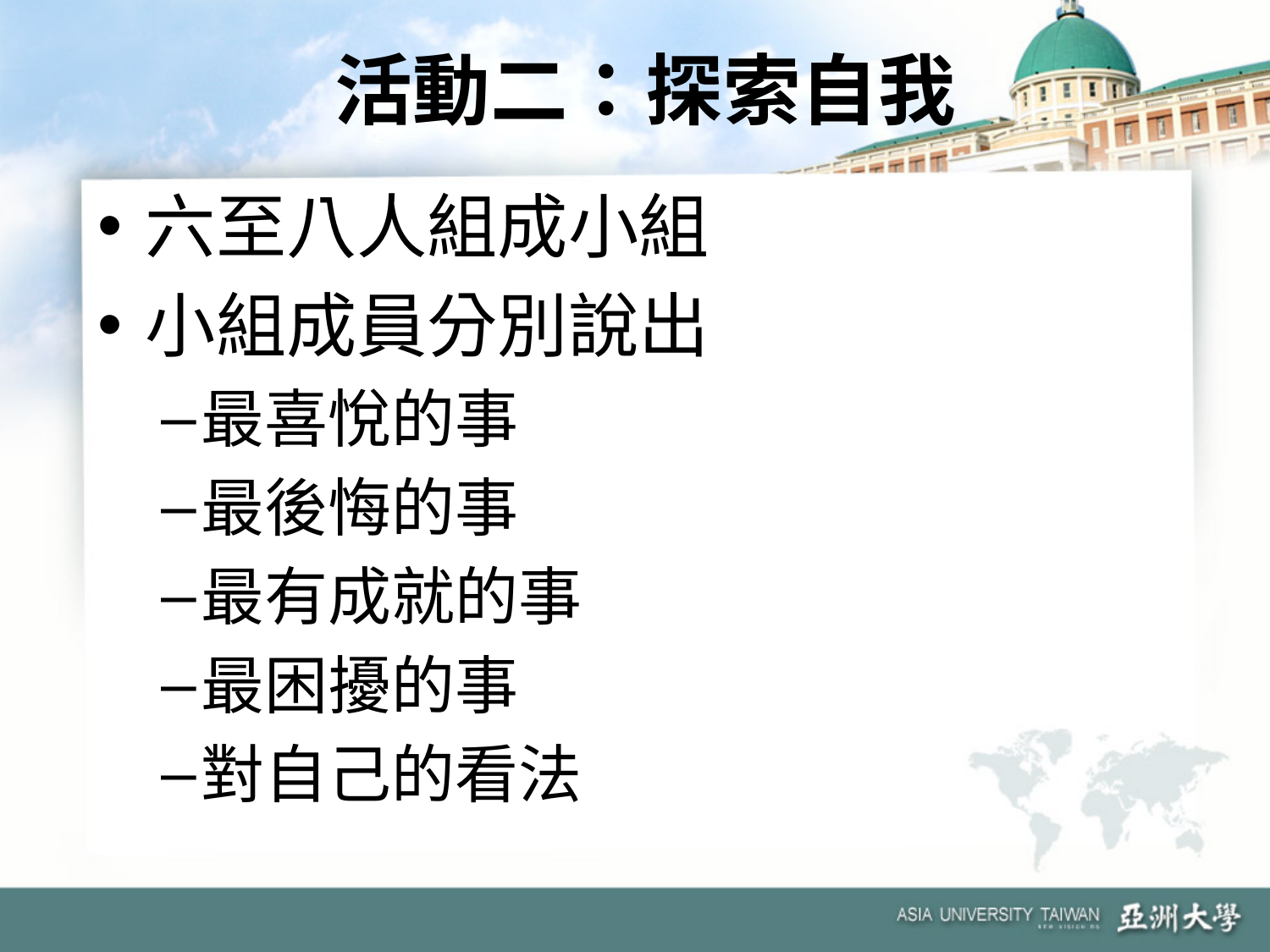

# 活動二：探索自我
六至八人組成小組
小組成員分別說出
最喜悅的事
最後悔的事
最有成就的事
最困擾的事
對自己的看法